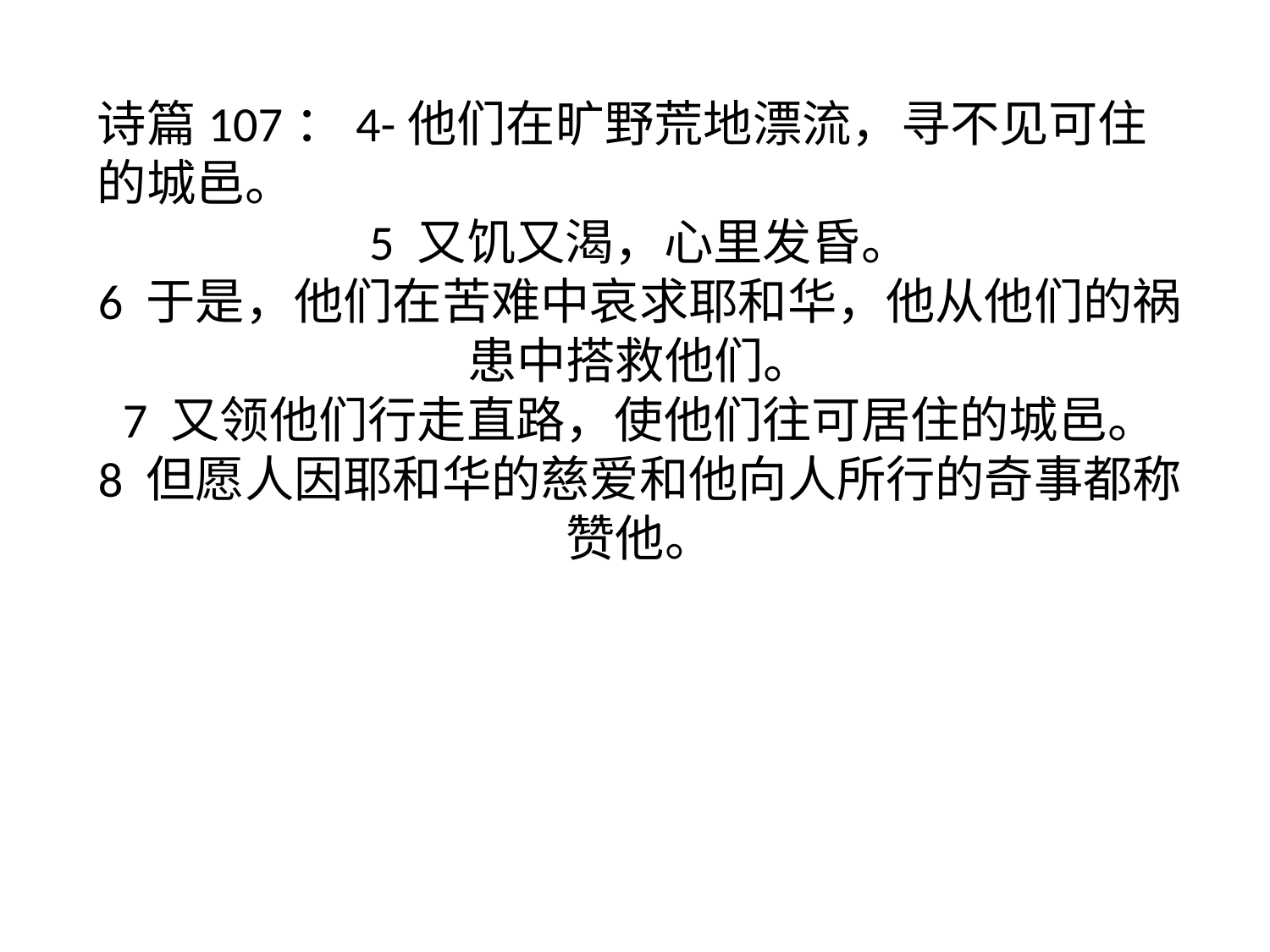

诗篇107：4-他们在旷野荒地漂流，寻不见可住的城邑。
5 又饥又渴，心里发昏。
6 于是，他们在苦难中哀求耶和华，他从他们的祸患中搭救他们。
7 又领他们行走直路，使他们往可居住的城邑。
8 但愿人因耶和华的慈爱和他向人所行的奇事都称赞他。